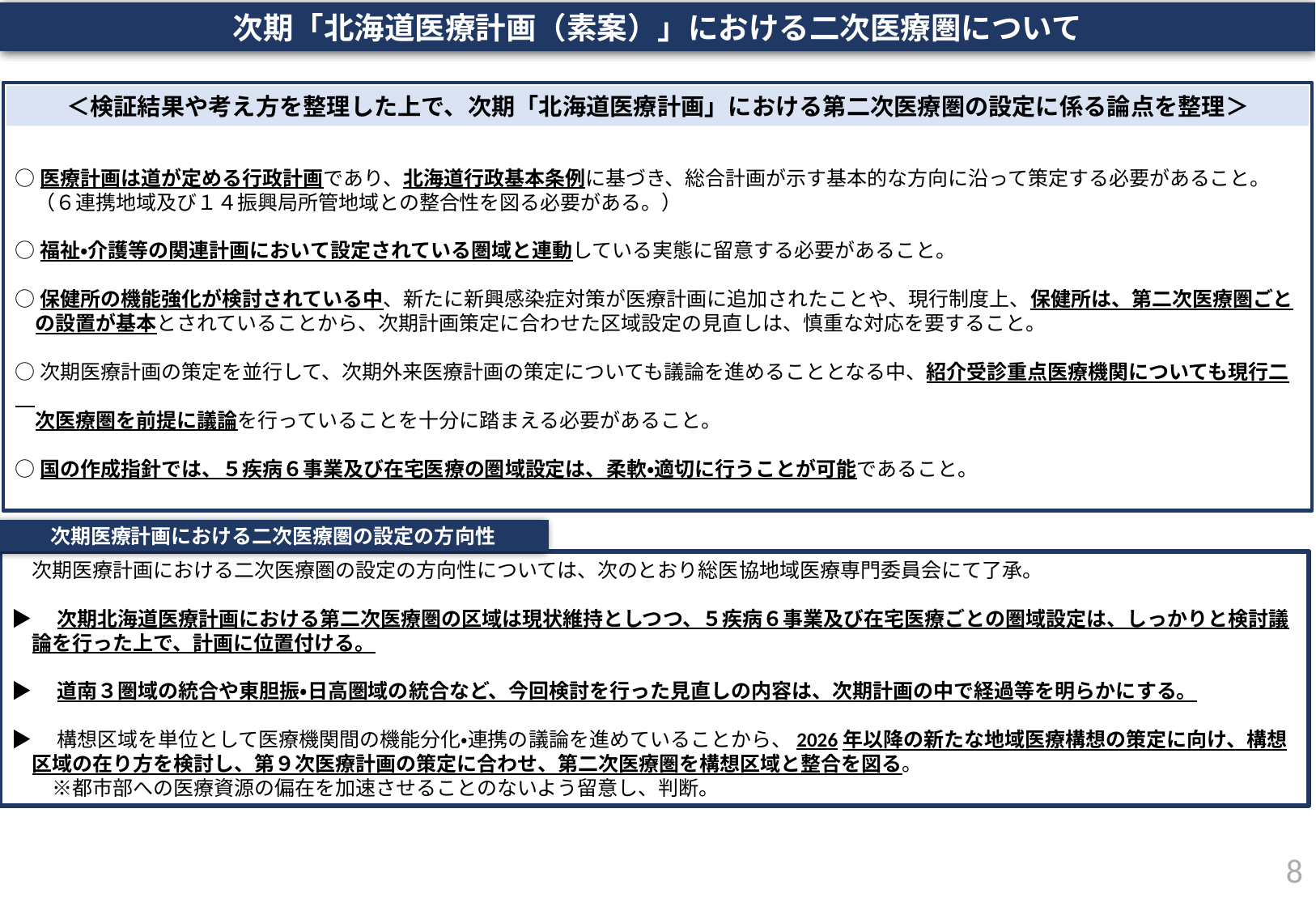

次期「北海道医療計画（素案）」における二次医療圏について
＜検証結果や考え方を整理した上で、次期「北海道医療計画」における第二次医療圏の設定に係る論点を整理＞

○医療計画は道が定める行政計画であり、北海道行政基本条例に基づき、総合計画が示す基本的な方向に沿って策定する必要があること。
　（６連携地域及び１４振興局所管地域との整合性を図る必要がある。）

○福祉・介護等の関連計画において設定されている圏域と連動している実態に留意する必要があること。

○保健所の機能強化が検討されている中、新たに新興感染症対策が医療計画に追加されたことや、現行制度上、保健所は、第二次医療圏ごと
　の設置が基本とされていることから、次期計画策定に合わせた区域設定の見直しは、慎重な対応を要すること。

○次期医療計画の策定を並行して、次期外来医療計画の策定についても議論を進めることとなる中、紹介受診重点医療機関についても現行二
　次医療圏を前提に議論を行っていることを十分に踏まえる必要があること。

○国の作成指針では、５疾病６事業及び在宅医療の圏域設定は、柔軟・適切に行うことが可能であること。

＜検証結果や考え方を整理した上で、次期「北海道医療計画」における第二次医療圏の設定に係る論点を整理＞
次期医療計画における二次医療圏の設定の方向性
　次期医療計画における二次医療圏の設定の方向性については、次のとおり総医協地域医療専門委員会にて了承。

▶　次期北海道医療計画における第二次医療圏の区域は現状維持としつつ、５疾病６事業及び在宅医療ごとの圏域設定は、しっかりと検討議
　論を行った上で、計画に位置付ける。

▶　道南３圏域の統合や東胆振・日高圏域の統合など、今回検討を行った見直しの内容は、次期計画の中で経過等を明らかにする。

▶　構想区域を単位として医療機関間の機能分化・連携の議論を進めていることから、2026年以降の新たな地域医療構想の策定に向け、構想
　区域の在り方を検討し、第９次医療計画の策定に合わせ、第二次医療圏を構想区域と整合を図る。
　　※都市部への医療資源の偏在を加速させることのないよう留意し、判断。
8